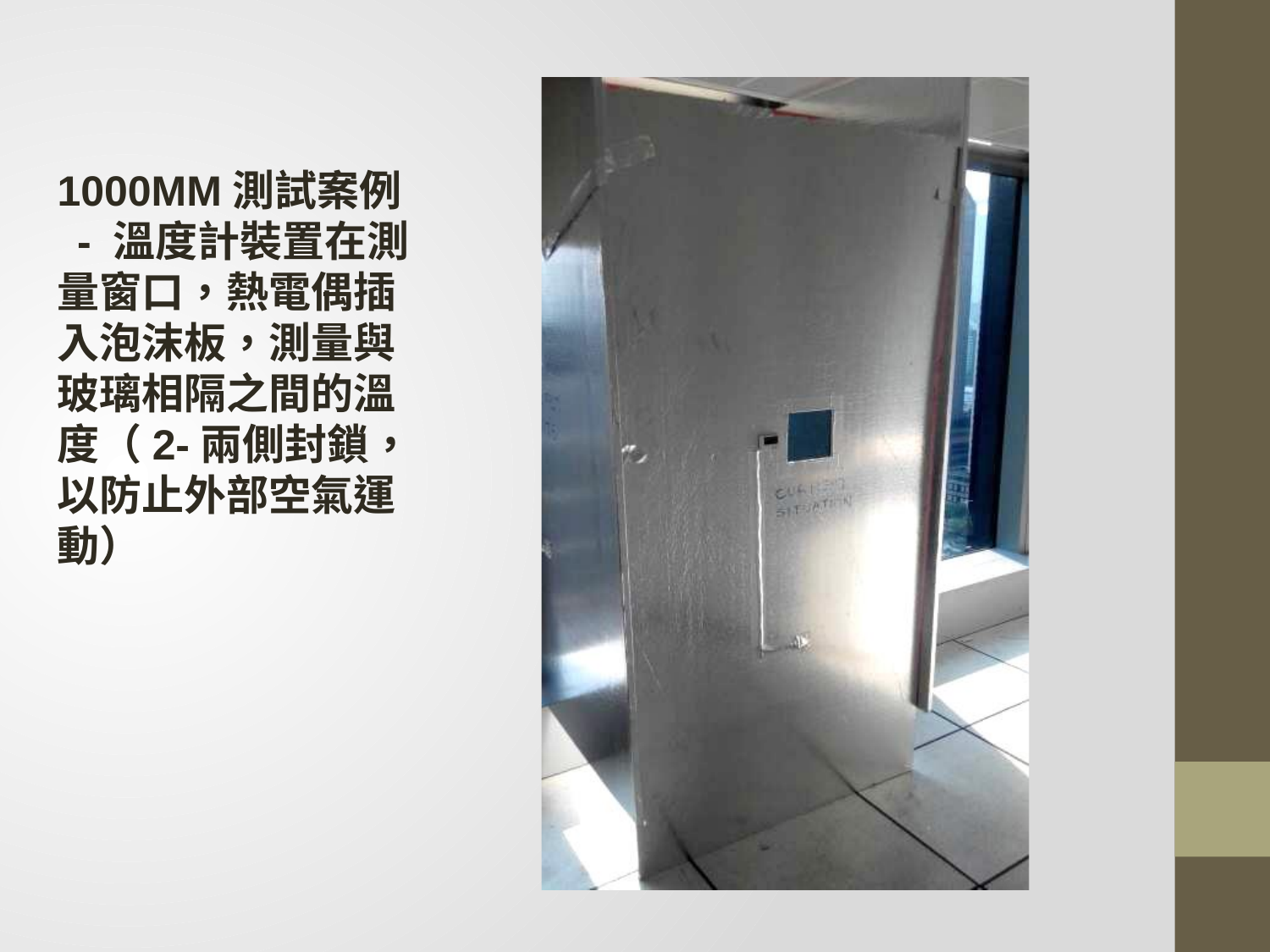

1000MM測試案例 - 溫度計裝置在測量窗口，熱電偶插入泡沫板，測量與玻璃相隔之間的溫度（2-兩側封鎖，以防止外部空氣運動）